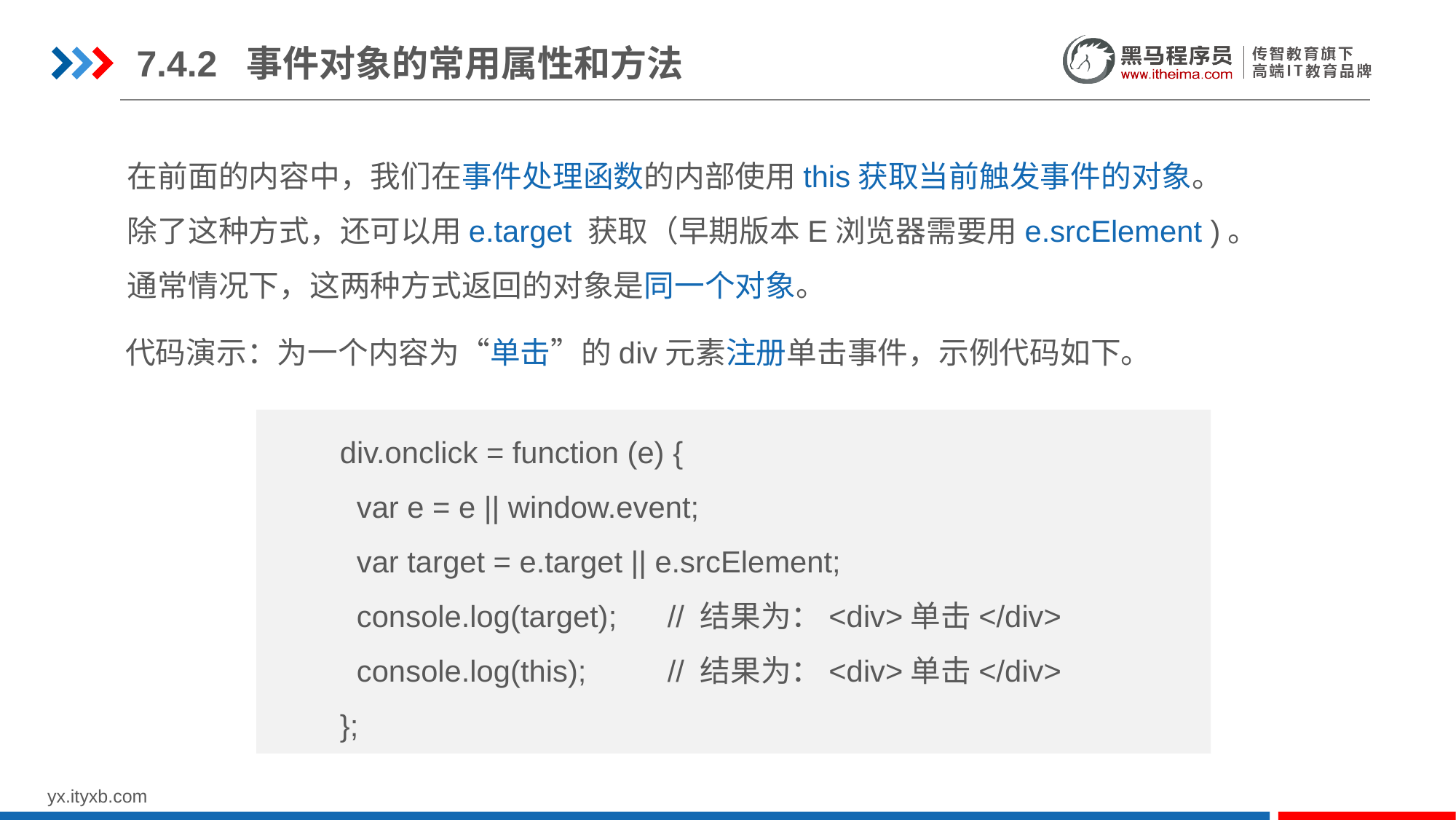

7.4.2  事件对象的常用属性和方法
在前面的内容中，我们在事件处理函数的内部使用this获取当前触发事件的对象。
除了这种方式，还可以用e.target 获取（早期版本E浏览器需要用e.srcElement )。
通常情况下，这两种方式返回的对象是同一个对象。
代码演示：为一个内容为“单击”的div元素注册单击事件，示例代码如下。
div.onclick = function (e) {
  var e = e || window.event;
  var target = e.target || e.srcElement;
  console.log(target);   	// 结果为：<div>单击</div>
  console.log(this);      	// 结果为：<div>单击</div>
};